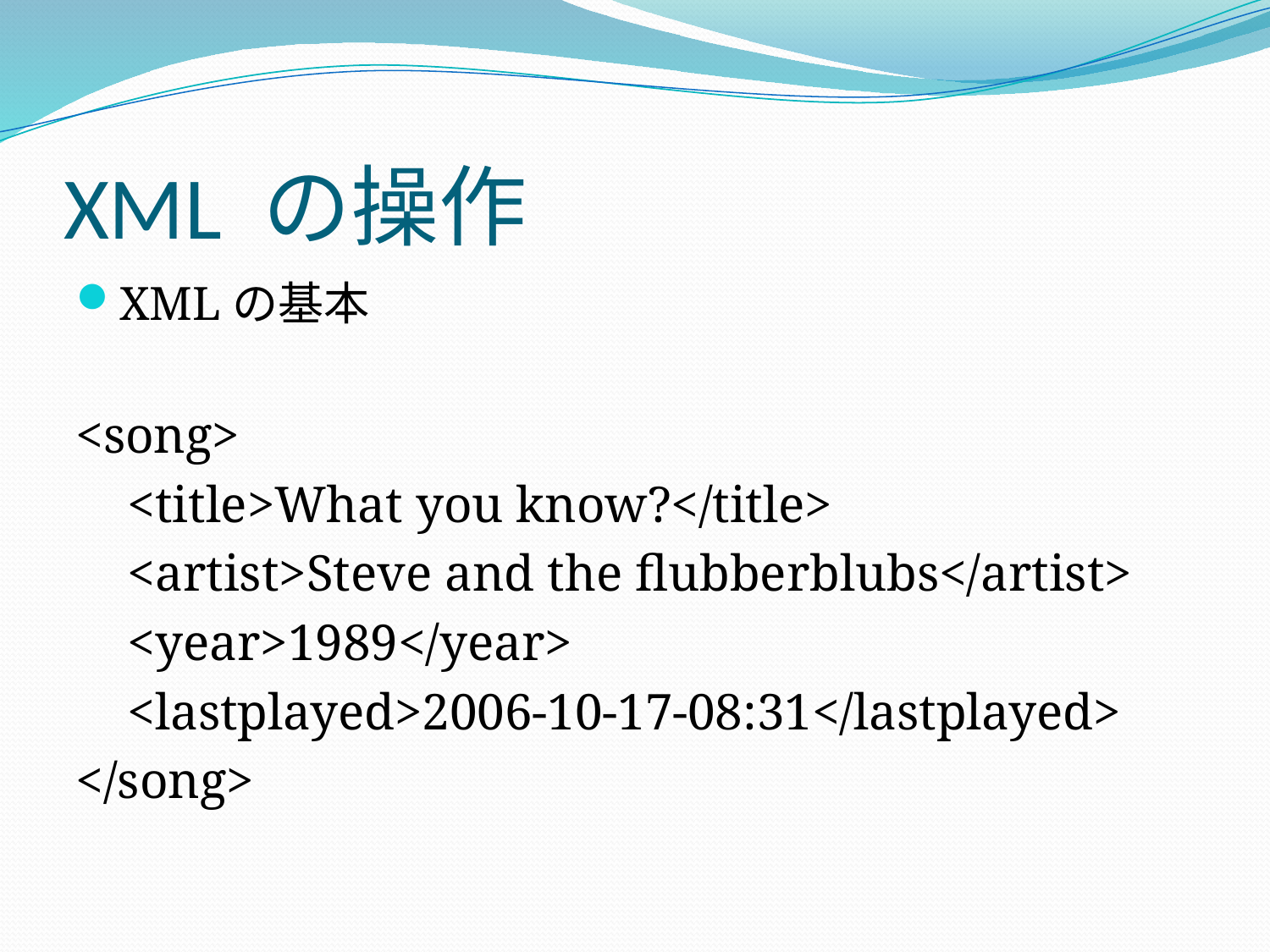

# XML の操作
XMLの基本

<song>
    <title>What you know?</title>
    <artist>Steve and the flubberblubs</artist>
    <year>1989</year>
    <lastplayed>2006-10-17-08:31</lastplayed>
</song>